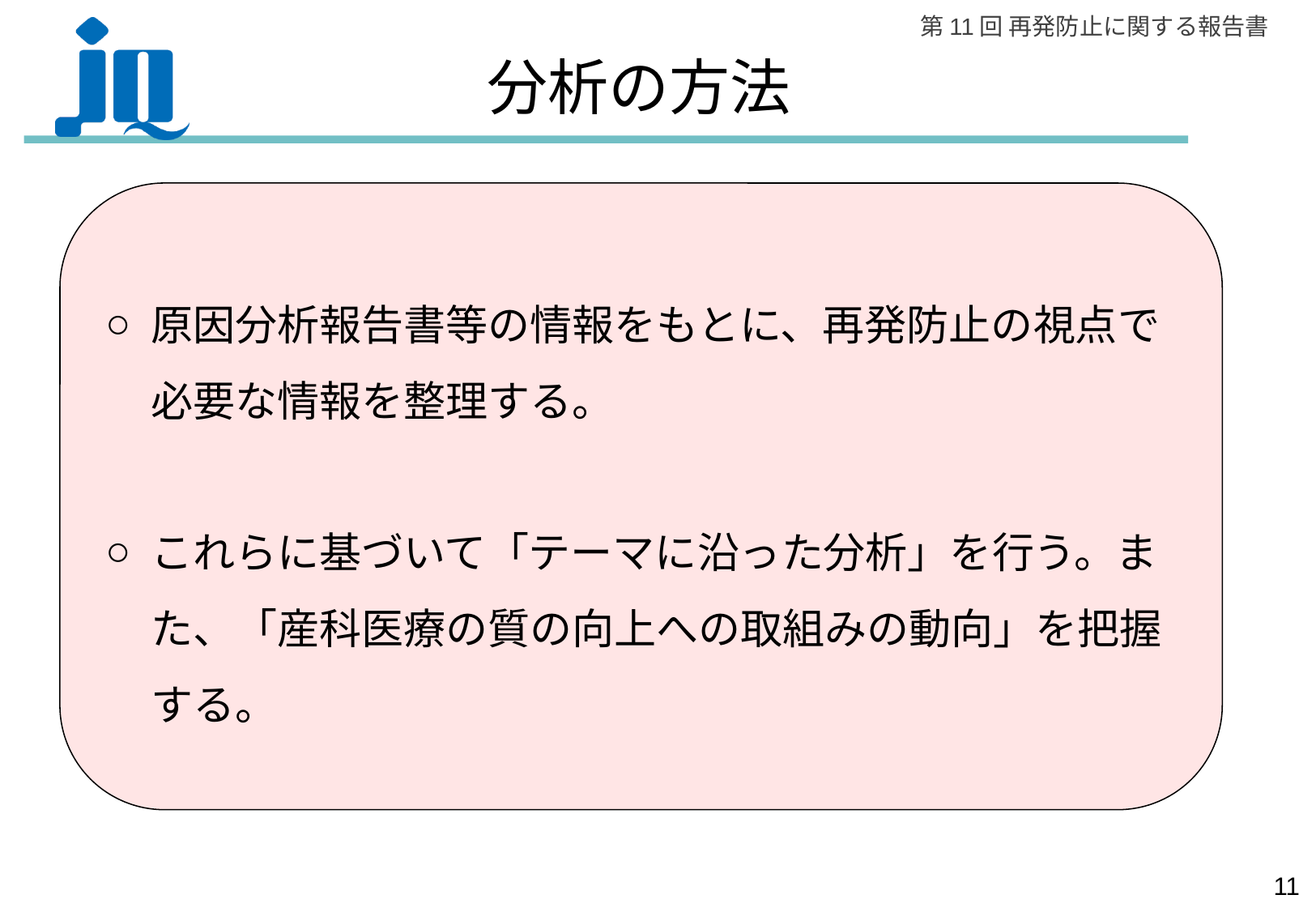

# 分析の方法

原因分析報告書等の情報をもとに、再発防止の視点で必要な情報を整理する。

これらに基づいて「テーマに沿った分析」を行う。また、「産科医療の質の向上への取組みの動向」を把握する。
11